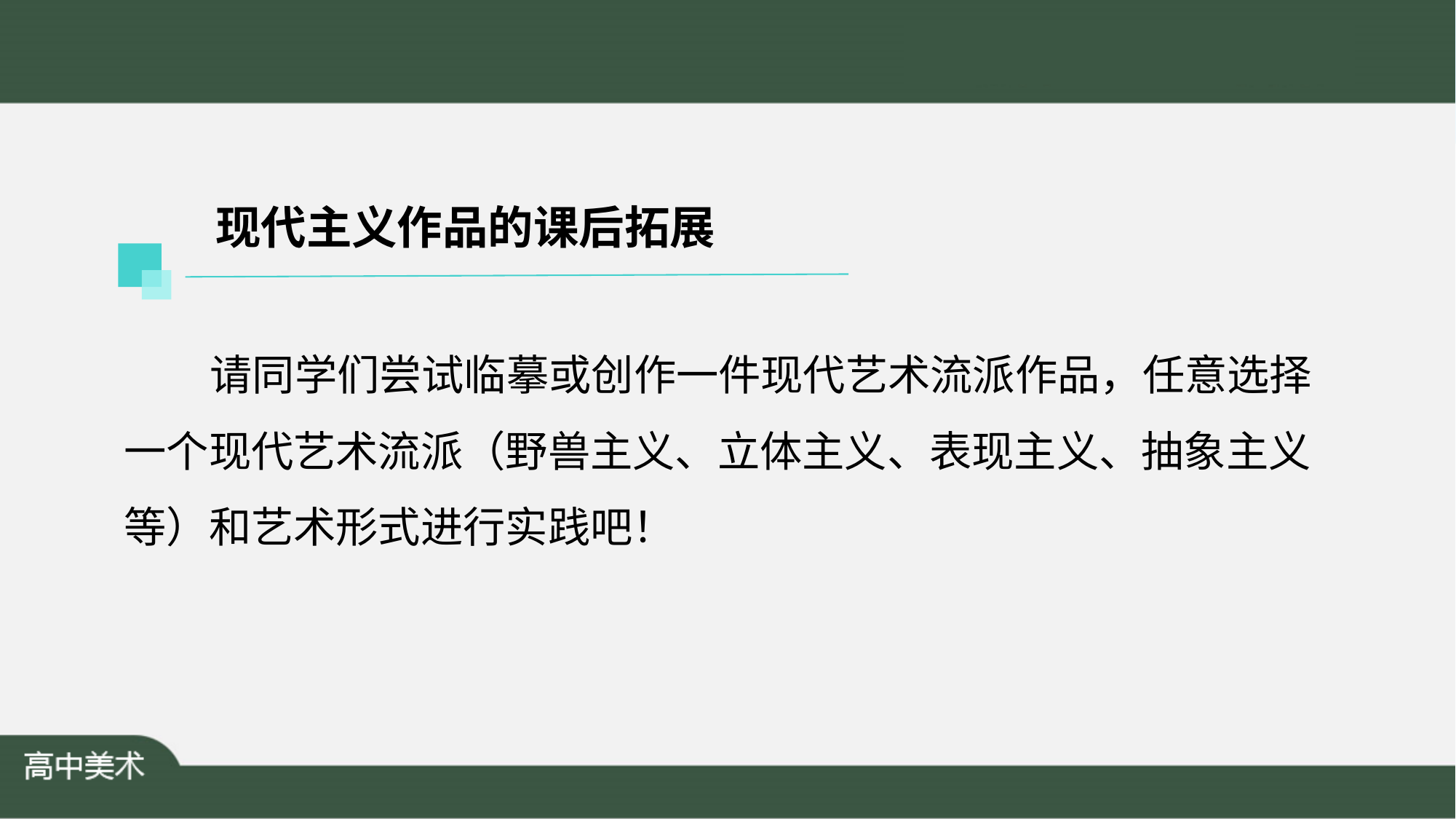

现代主义作品的课后拓展

        请同学们尝试临摹或创作一件现代艺术流派作品，任意选择一个现代艺术流派（野兽主义、立体主义、表现主义、抽象主义等）和艺术形式进行实践吧！